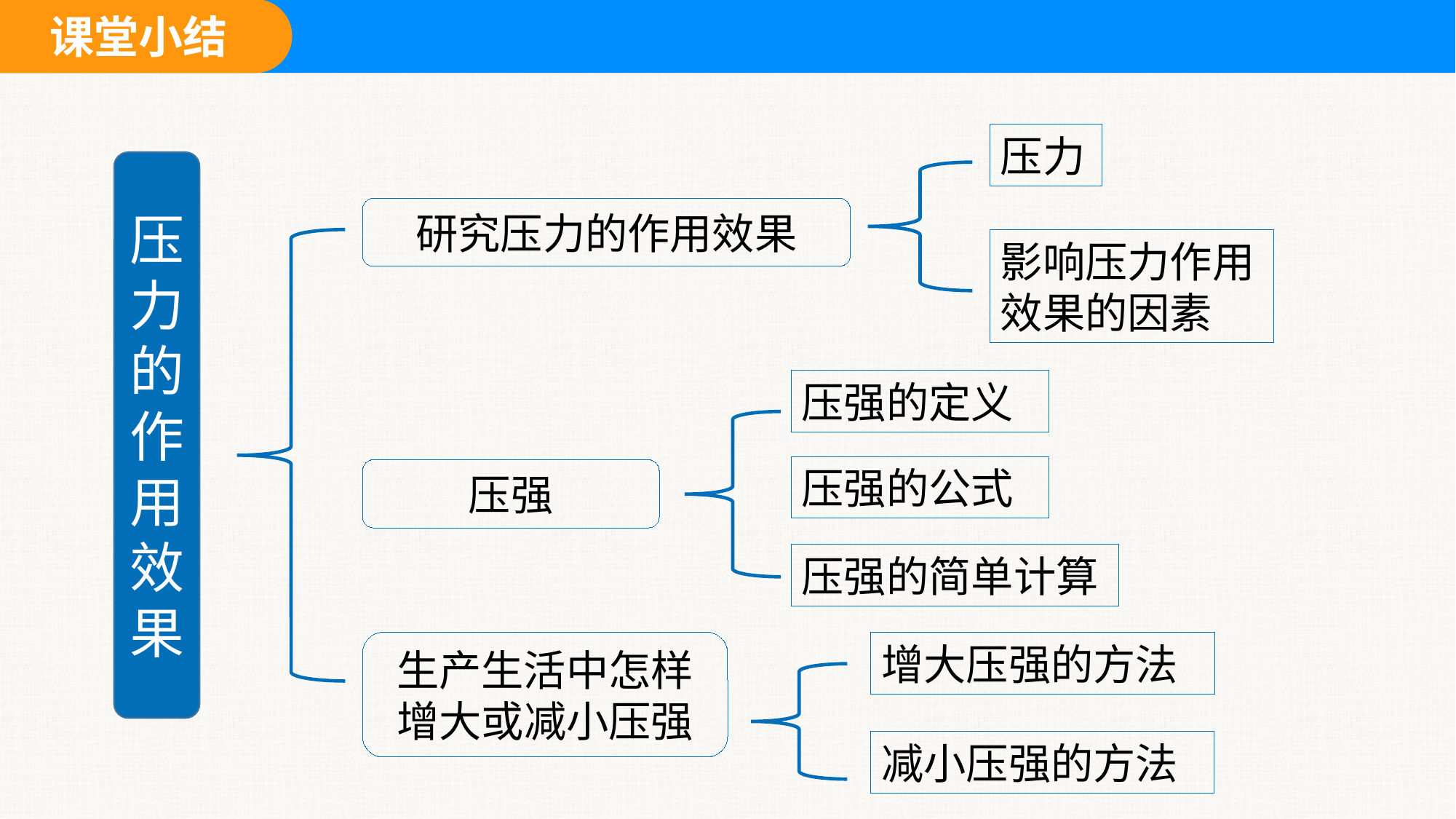

压力
压力的作用效果

研究压力的作用效果

影响压力作用效果的因素
压强的定义

压强的公式
压强
压强的简单计算
生产生活中怎样增大或减小压强
增大压强的方法

减小压强的方法